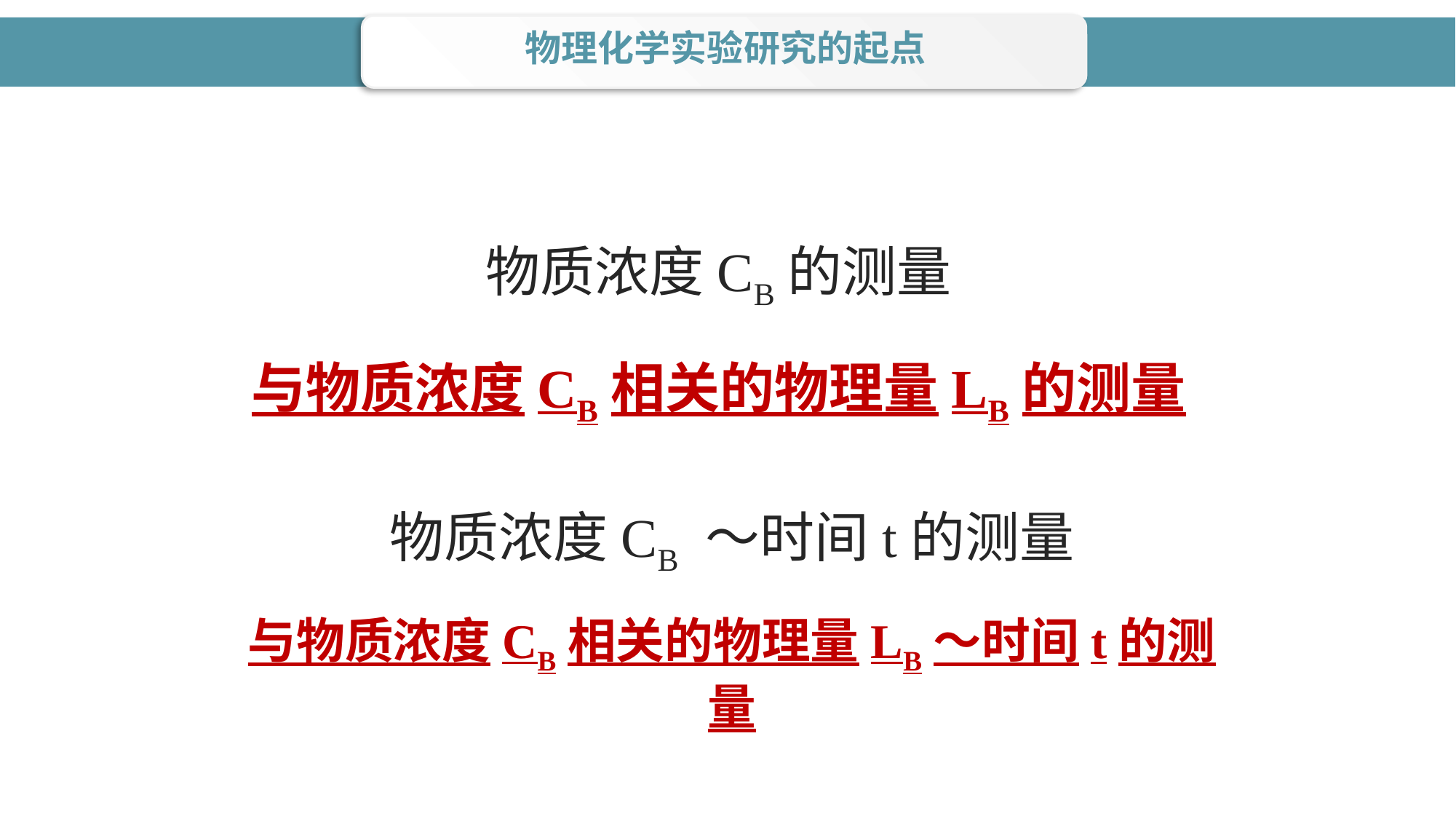

物理化学实验研究的起点

物质浓度CB的测量
与物质浓度CB相关的物理量LB的测量
物质浓度CB ～时间t的测量
与物质浓度CB相关的物理量LB～时间t的测量